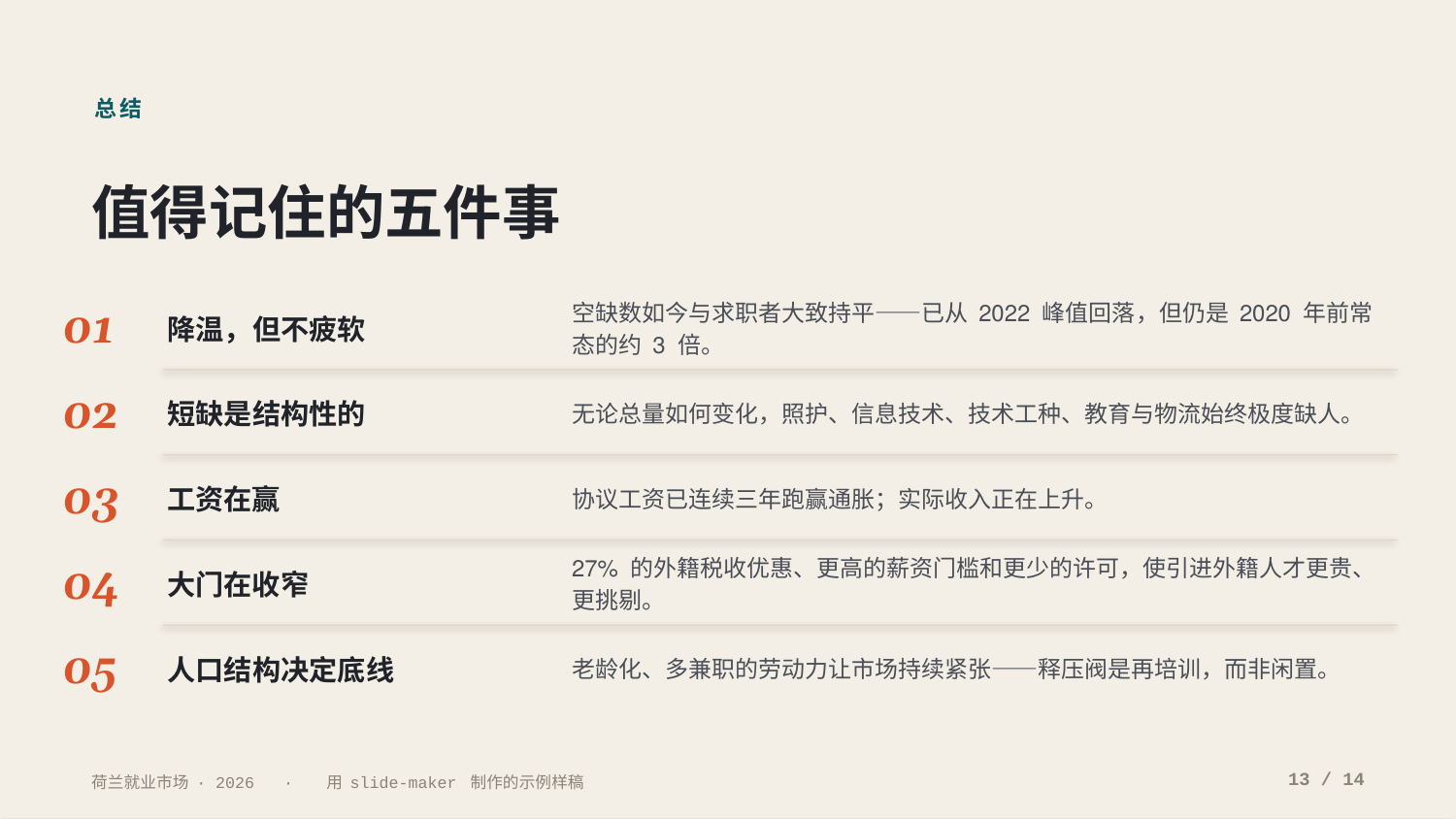

总结
值得记住的五件事
01
降温，但不疲软
空缺数如今与求职者大致持平——已从 2022 峰值回落，但仍是 2020 年前常态的约 3 倍。

02
短缺是结构性的
无论总量如何变化，照护、信息技术、技术工种、教育与物流始终极度缺人。

03
工资在赢
协议工资已连续三年跑赢通胀；实际收入正在上升。

04
大门在收窄
27% 的外籍税收优惠、更高的薪资门槛和更少的许可，使引进外籍人才更贵、更挑剔。

05
人口结构决定底线
老龄化、多兼职的劳动力让市场持续紧张——释压阀是再培训，而非闲置。
13 / 14
荷兰就业市场 · 2026   ·   用 slide-maker 制作的示例样稿